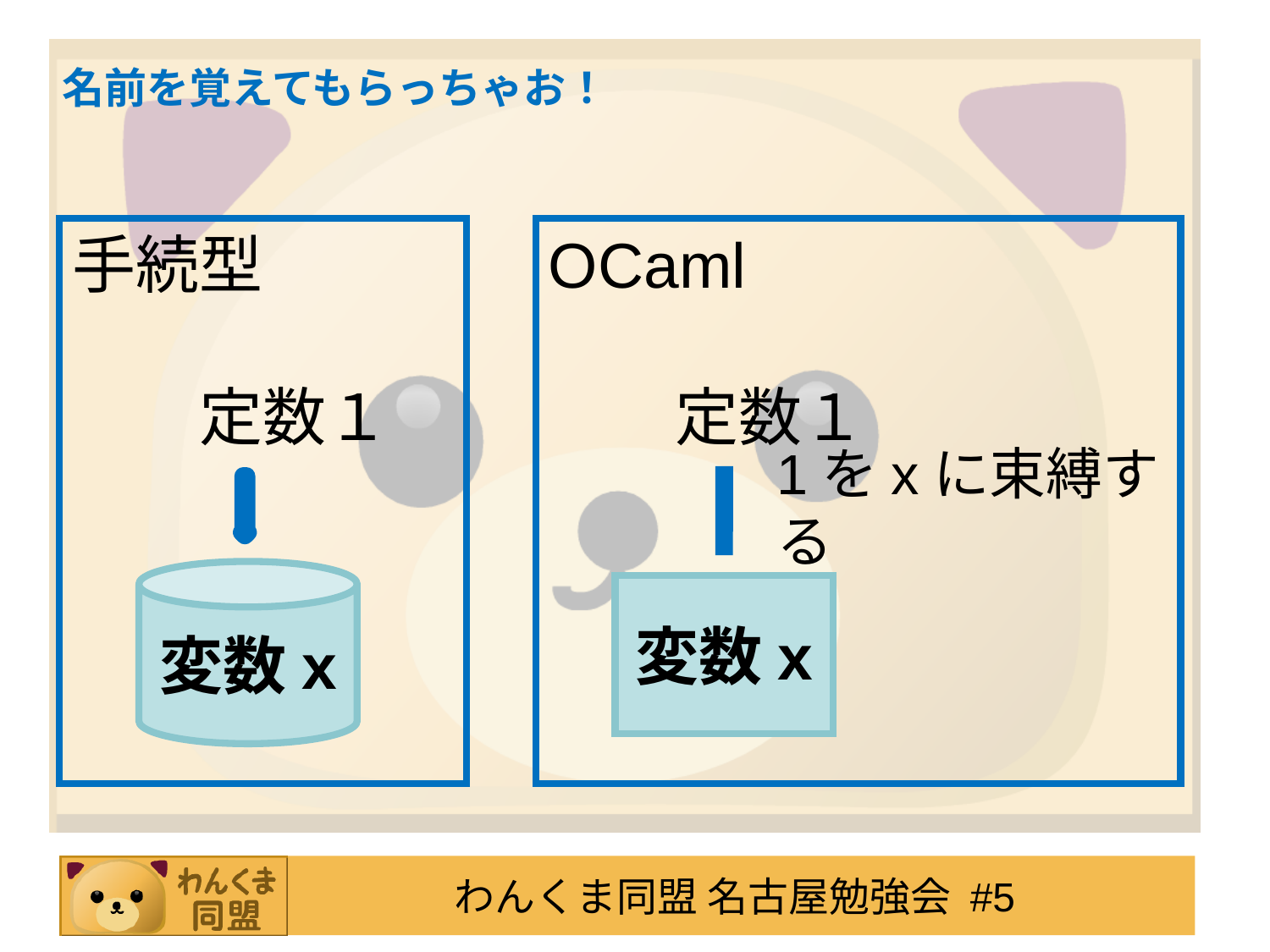

# 名前を覚えてもらっちゃお！
手続型

　　定数１
OCaml

　　定数１
1をxに束縛する

変数x
変数x